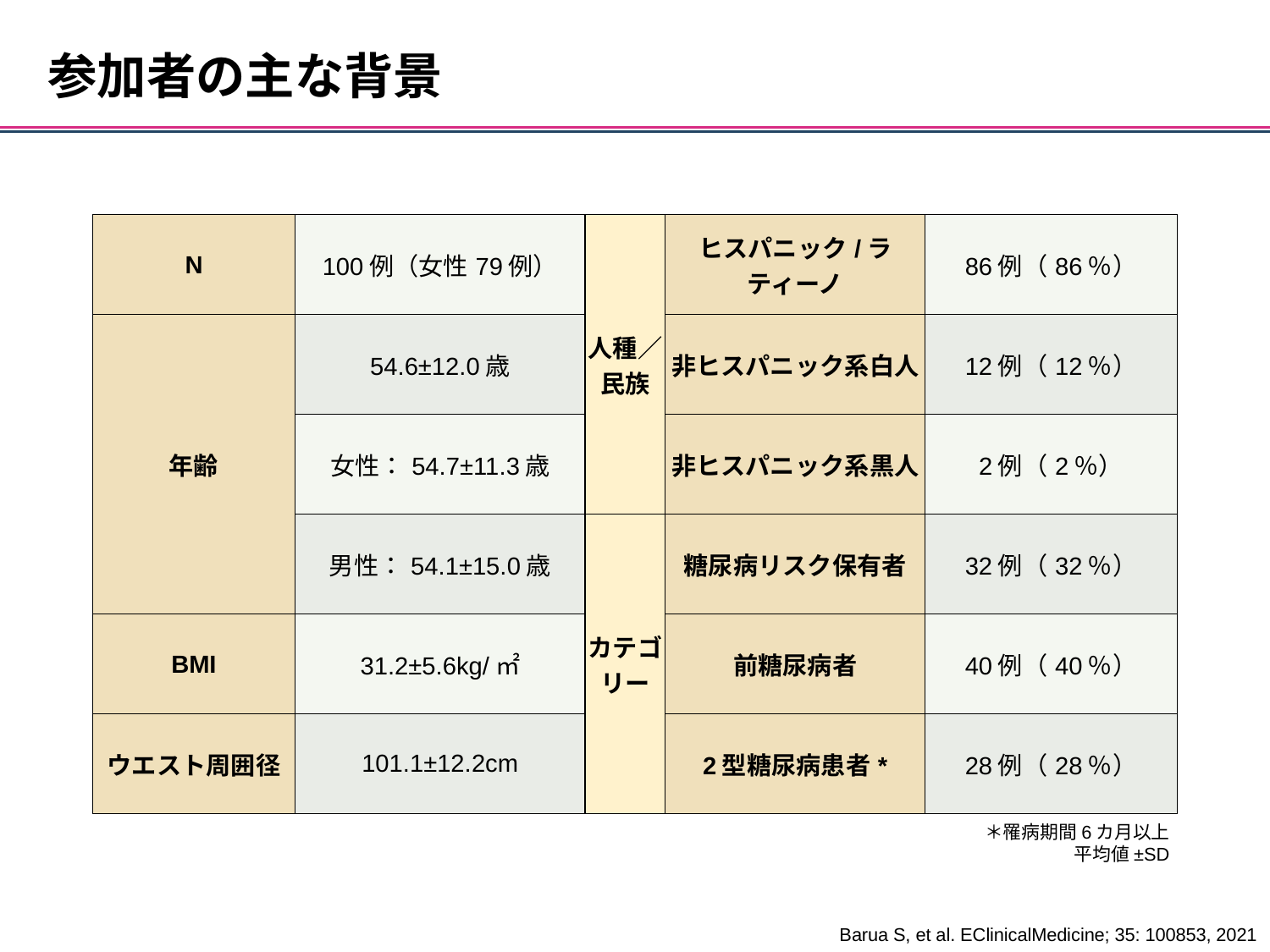

参加者の主な背景
| N | 100例（女性79例） | 人種／民族 | ヒスパニック/ラティーノ | 86例（86％） |
| --- | --- | --- | --- | --- |
| 年齢 | 54.6±12.0歳 |  | 非ヒスパニック系白人 | 12例（12％） |
|  | 女性：54.7±11.3歳 |  | 非ヒスパニック系黒人 | 2例（2％） |
|  | 男性：54.1±15.0歳 | カテゴリー | 糖尿病リスク保有者 | 32例（32％） |
| BMI | 31.2±5.6kg/㎡ |  | 前糖尿病者 | 40例（40％） |
| ウエスト周囲径 | 101.1±12.2cm |  | 2型糖尿病患者\* | 28例（28％） |
＊罹病期間6カ月以上
平均値±SD
Barua S, et al. EClinicalMedicine; 35: 100853, 2021